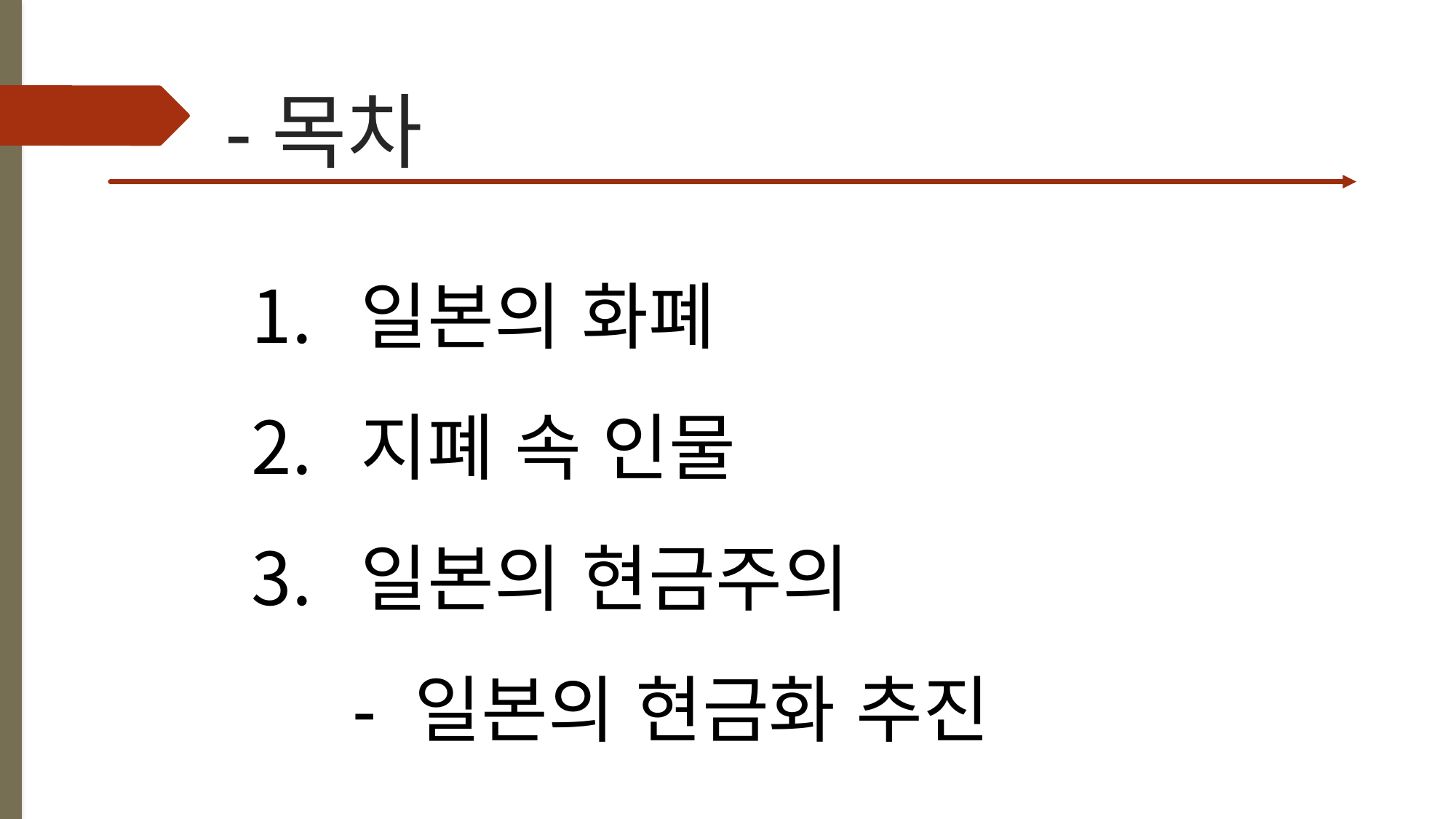

# -목차

일본의 화폐
지폐 속 인물
일본의 현금주의
     - 일본의 현금화 추진